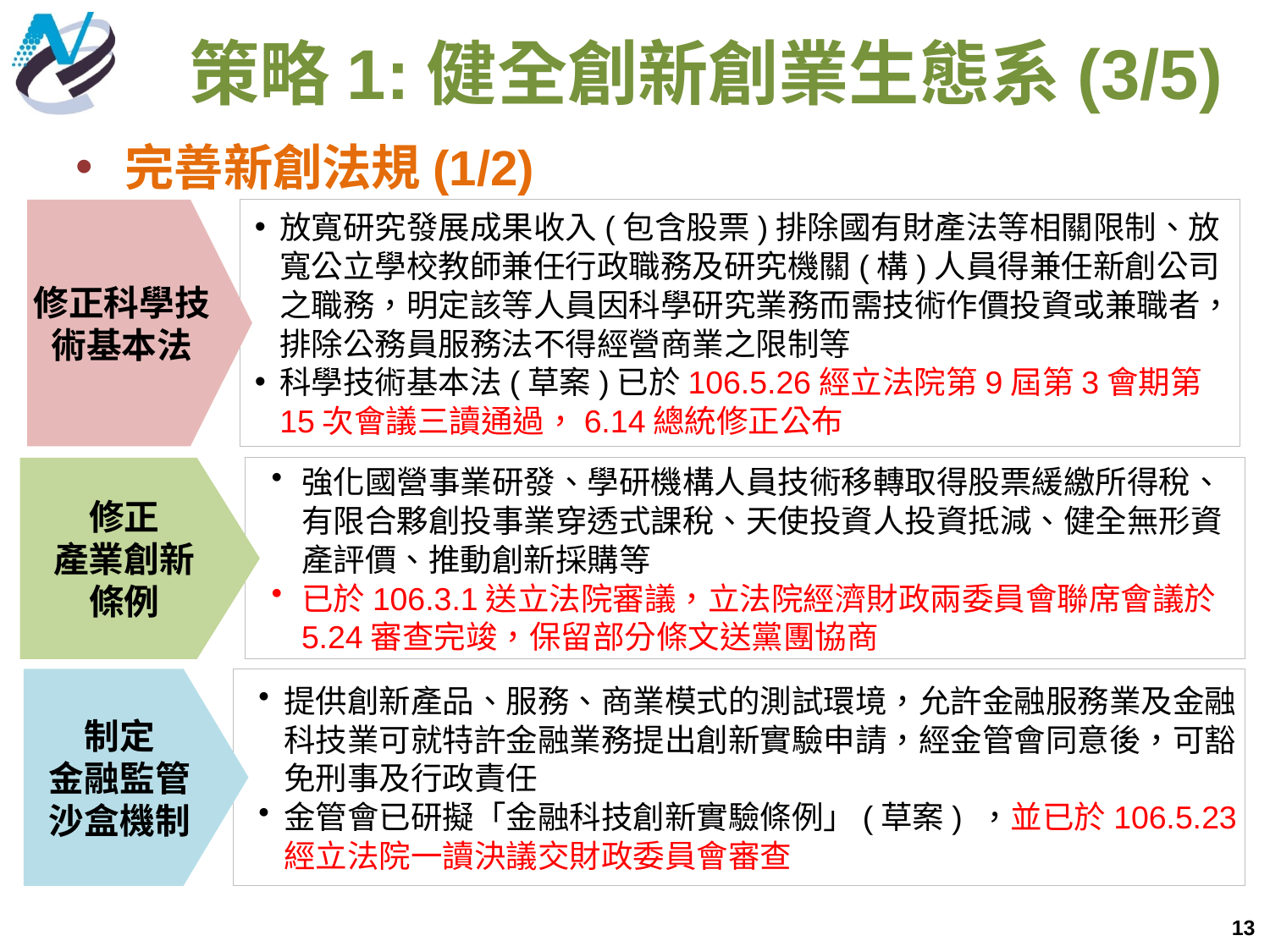

策略1:健全創新創業生態系(3/5)
完善新創法規(1/2)
修正科學技術基本法
放寬研究發展成果收入(包含股票)排除國有財產法等相關限制、放寬公立學校教師兼任行政職務及研究機關(構)人員得兼任新創公司之職務，明定該等人員因科學研究業務而需技術作價投資或兼職者，排除公務員服務法不得經營商業之限制等
科學技術基本法(草案)已於106.5.26經立法院第9屆第3會期第15次會議三讀通過，6.14總統修正公布
強化國營事業研發、學研機構人員技術移轉取得股票緩繳所得稅、有限合夥創投事業穿透式課稅、天使投資人投資抵減、健全無形資產評價、推動創新採購等
已於106.3.1送立法院審議，立法院經濟財政兩委員會聯席會議於5.24審查完竣，保留部分條文送黨團協商
修正
產業創新
條例
制定
金融監管沙盒機制
提供創新產品、服務、商業模式的測試環境，允許金融服務業及金融科技業可就特許金融業務提出創新實驗申請，經金管會同意後，可豁免刑事及行政責任
金管會已研擬「金融科技創新實驗條例」(草案) ，並已於106.5.23經立法院一讀決議交財政委員會審查
13